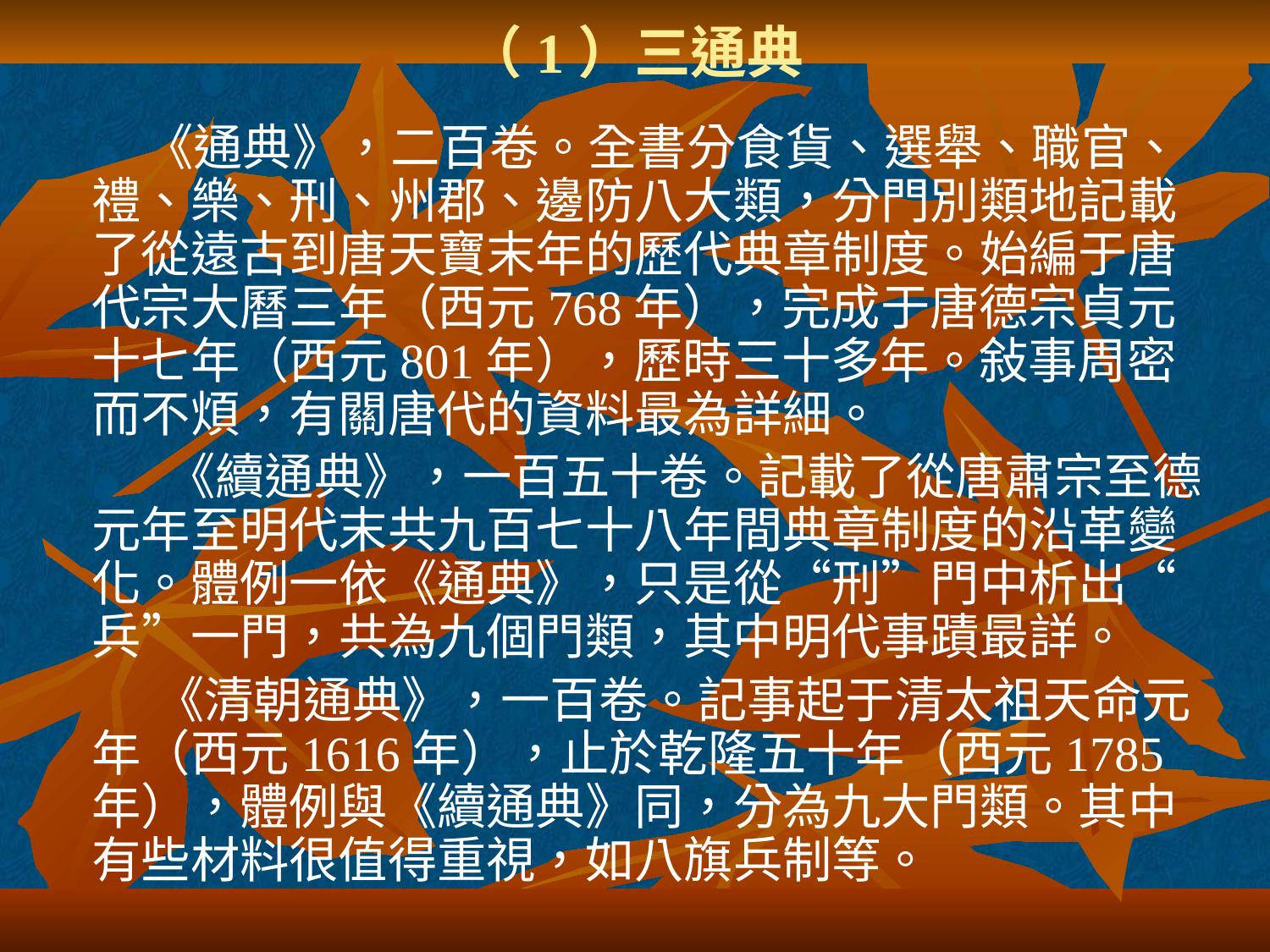

# （1）三通典
        《通典》，二百卷。全書分食貨、選舉、職官、禮、樂、刑、州郡、邊防八大類，分門別類地記載了從遠古到唐天寶末年的歷代典章制度。始編于唐代宗大曆三年（西元768年），完成于唐德宗貞元十七年（西元801年），歷時三十多年。敍事周密而不煩，有關唐代的資料最為詳細。
          《續通典》，一百五十卷。記載了從唐肅宗至德元年至明代末共九百七十八年間典章制度的沿革變化。體例一依《通典》，只是從“刑”門中析出“兵”一門，共為九個門類，其中明代事蹟最詳。
         《清朝通典》，一百卷。記事起于清太祖天命元年（西元1616年），止於乾隆五十年（西元1785年），體例與《續通典》同，分為九大門類。其中有些材料很值得重視，如八旗兵制等。